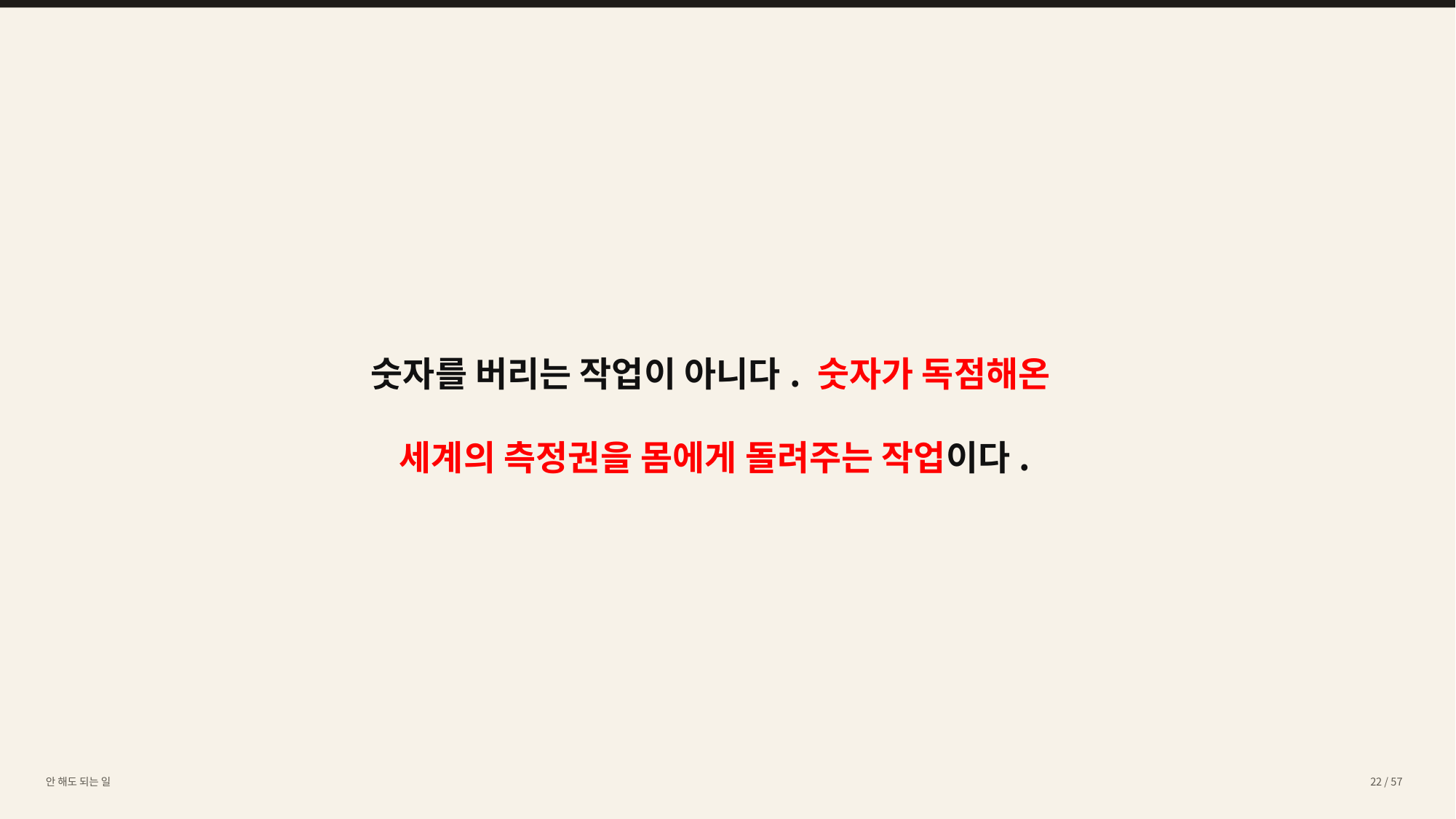

숫자를 버리는 작업이 아니다. 숫자가 독점해온
세계의 측정권을 몸에게 돌려주는 작업이다.

안 해도 되는 일
22 / 57